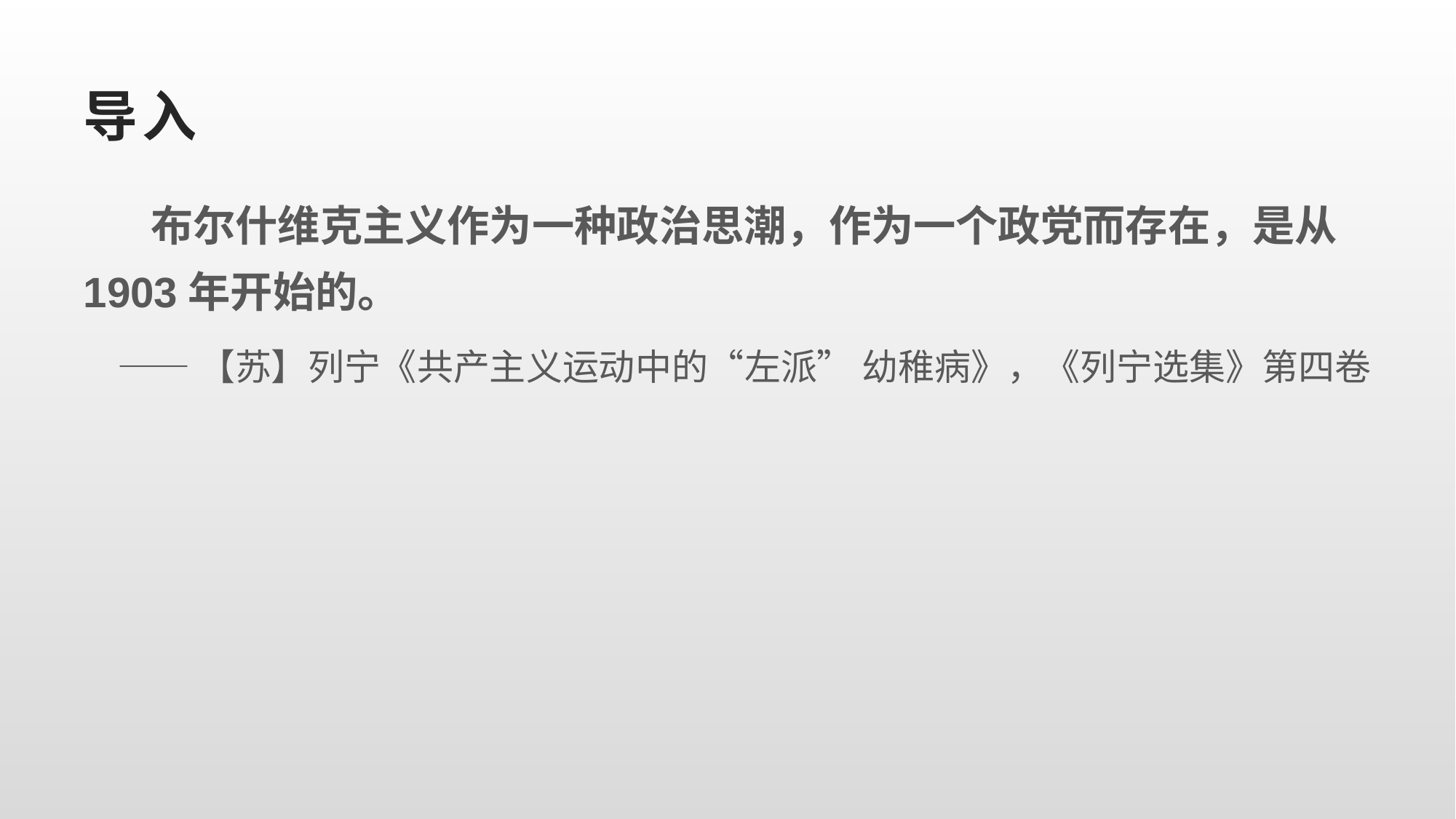

# 导入
      布尔什维克主义作为一种政治思潮，作为一个政党而存在，是从1903年开始的。
——【苏】列宁《共产主义运动中的“左派” 幼稚病》，《列宁选集》第四卷